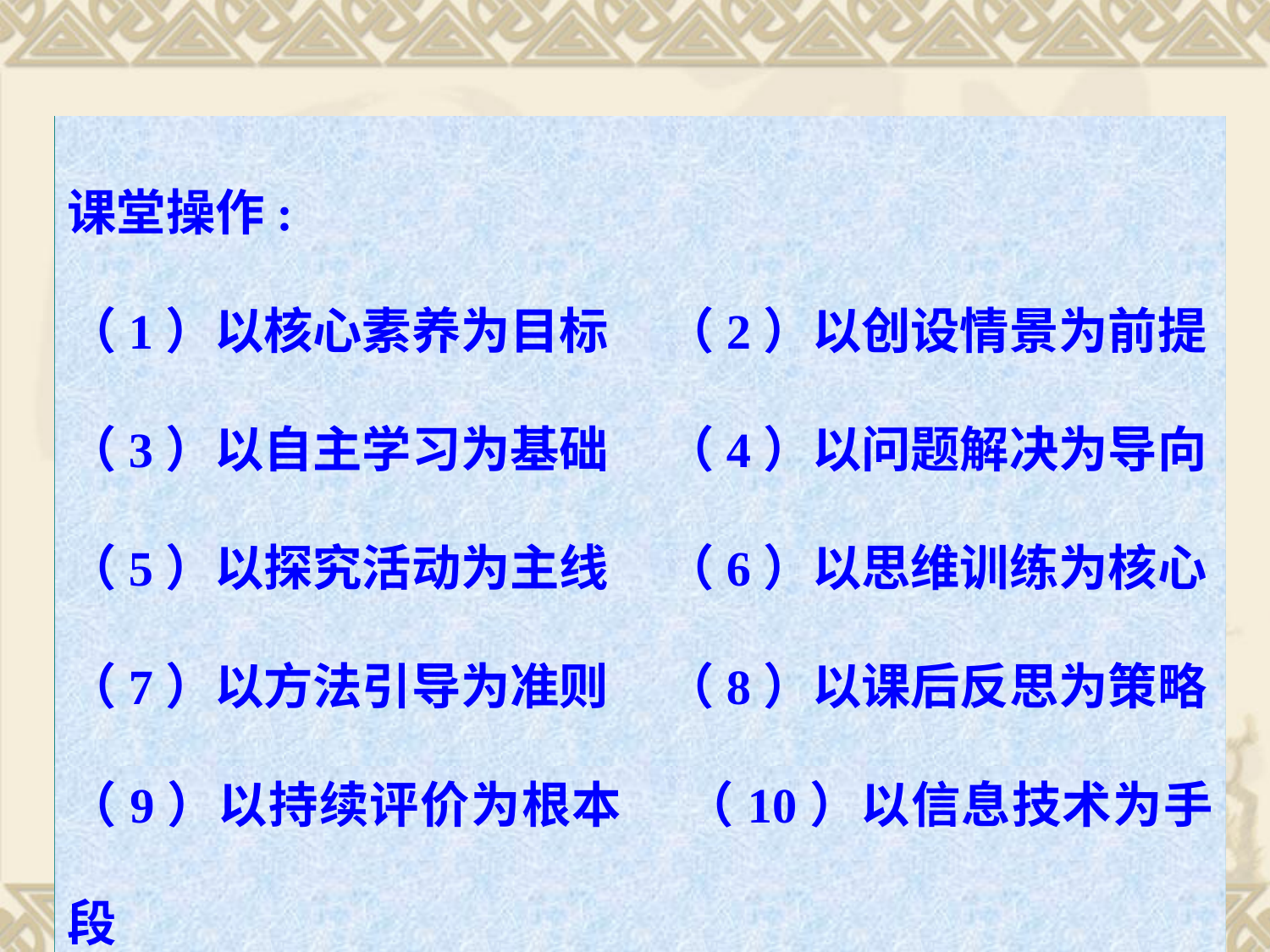

课堂操作:
（1）以核心素养为目标     （2）以创设情景为前提
（3）以自主学习为基础     （4）以问题解决为导向
（5）以探究活动为主线     （6）以思维训练为核心
（7）以方法引导为准则     （8）以课后反思为策略
（9）以持续评价为根本     （10）以信息技术为手段